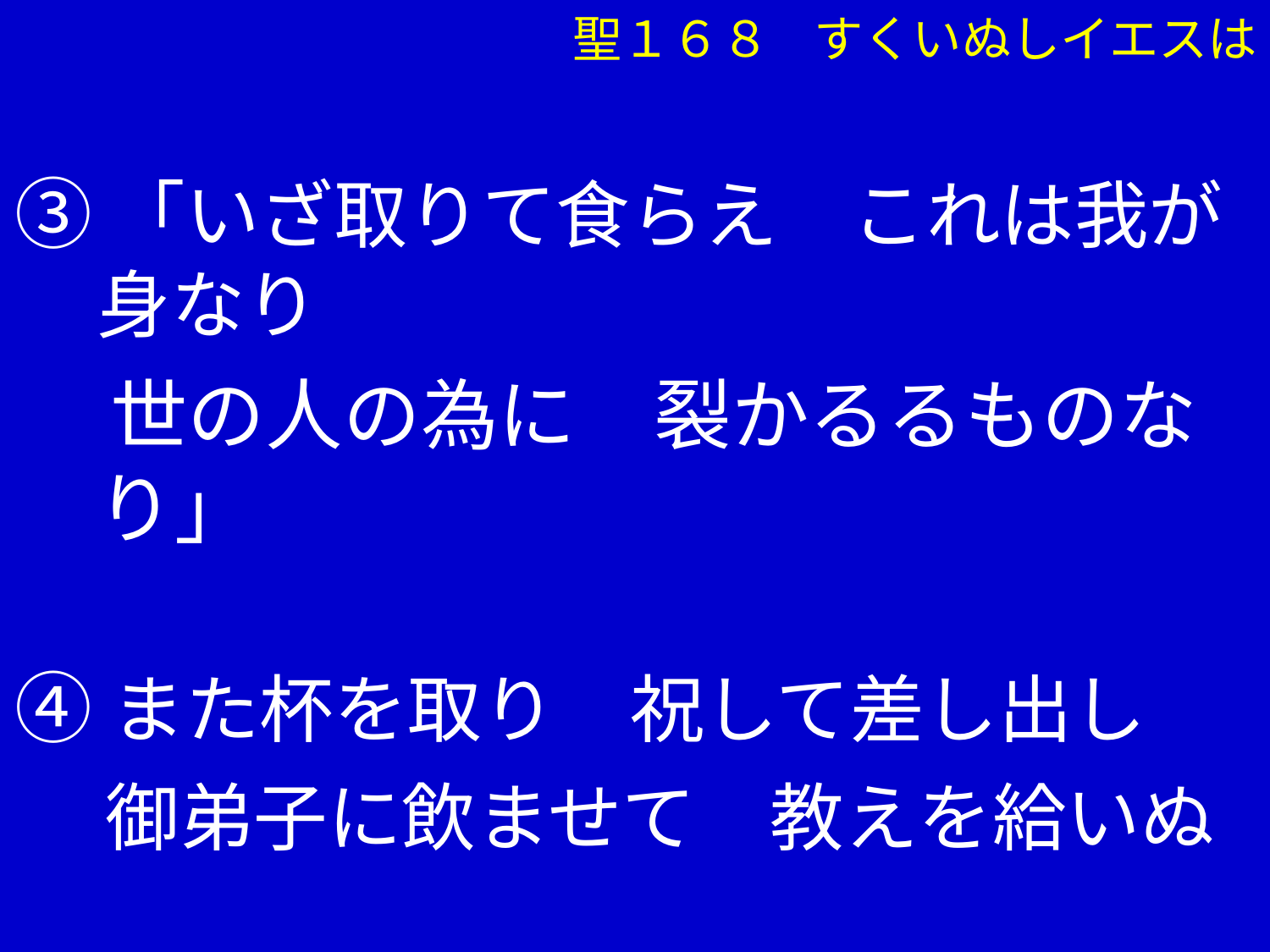

聖１６８    すくいぬしイエスは
③「いざ取りて食らえ　これは我が身なり
　 世の人の為に　裂かるるものなり」

④また杯を取り　祝して差し出し
　 御弟子に飲ませて　教えを給いぬ